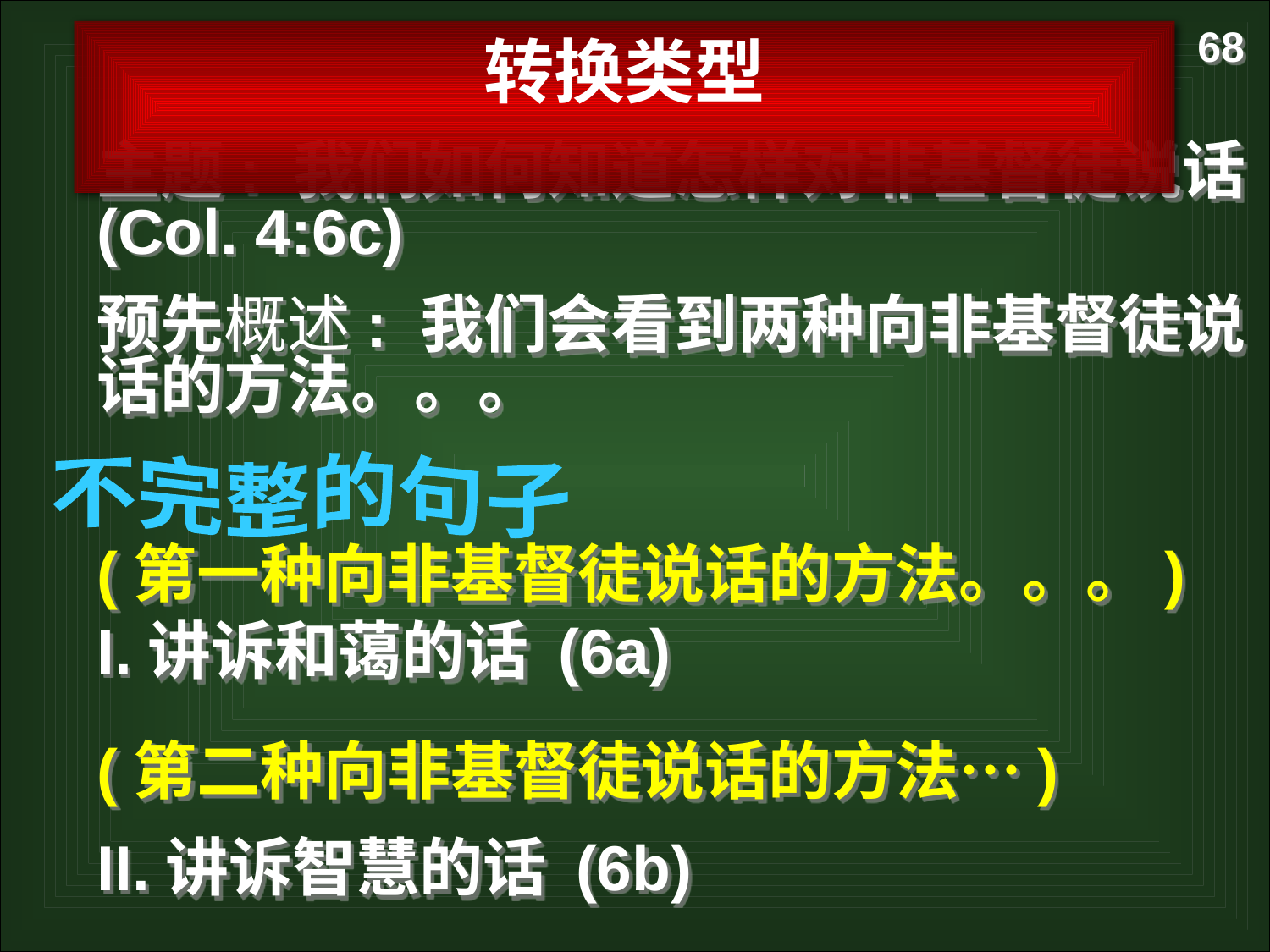

68
转换类型
主题: 我们如何知道怎样对非基督徒说话 (Col. 4:6c)
预先概述: 我们会看到两种向非基督徒说话的方法。。。
不完整的句子
(第一种向非基督徒说话的方法。。。)
I.讲诉和蔼的话 (6a)
(第二种向非基督徒说话的方法…)
II.讲诉智慧的话 (6b)